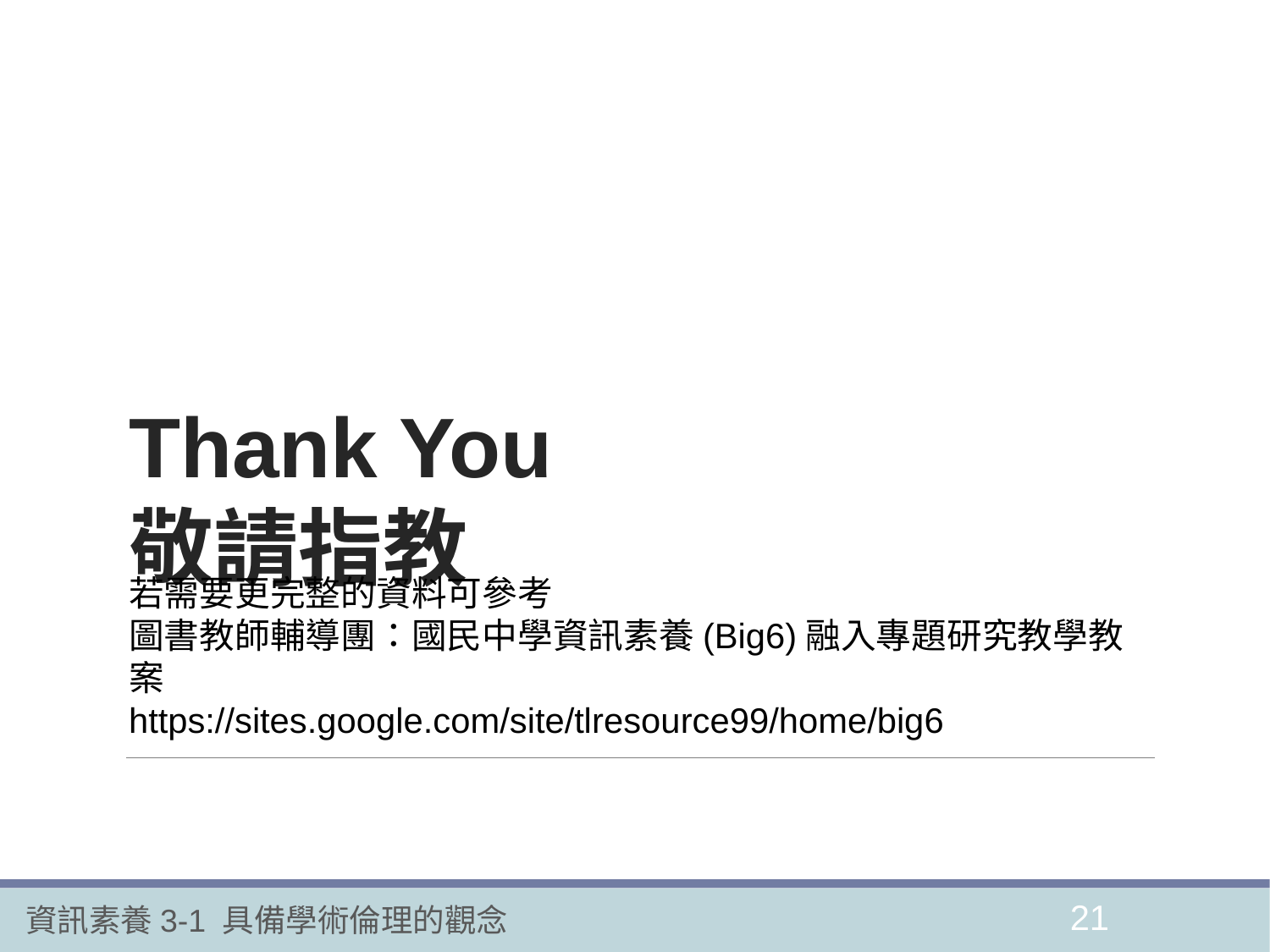

# Thank You 敬請指教
若需要更完整的資料可參考
圖書教師輔導團：國民中學資訊素養(Big6)融入專題研究教學教案
https://sites.google.com/site/tlresource99/home/big6